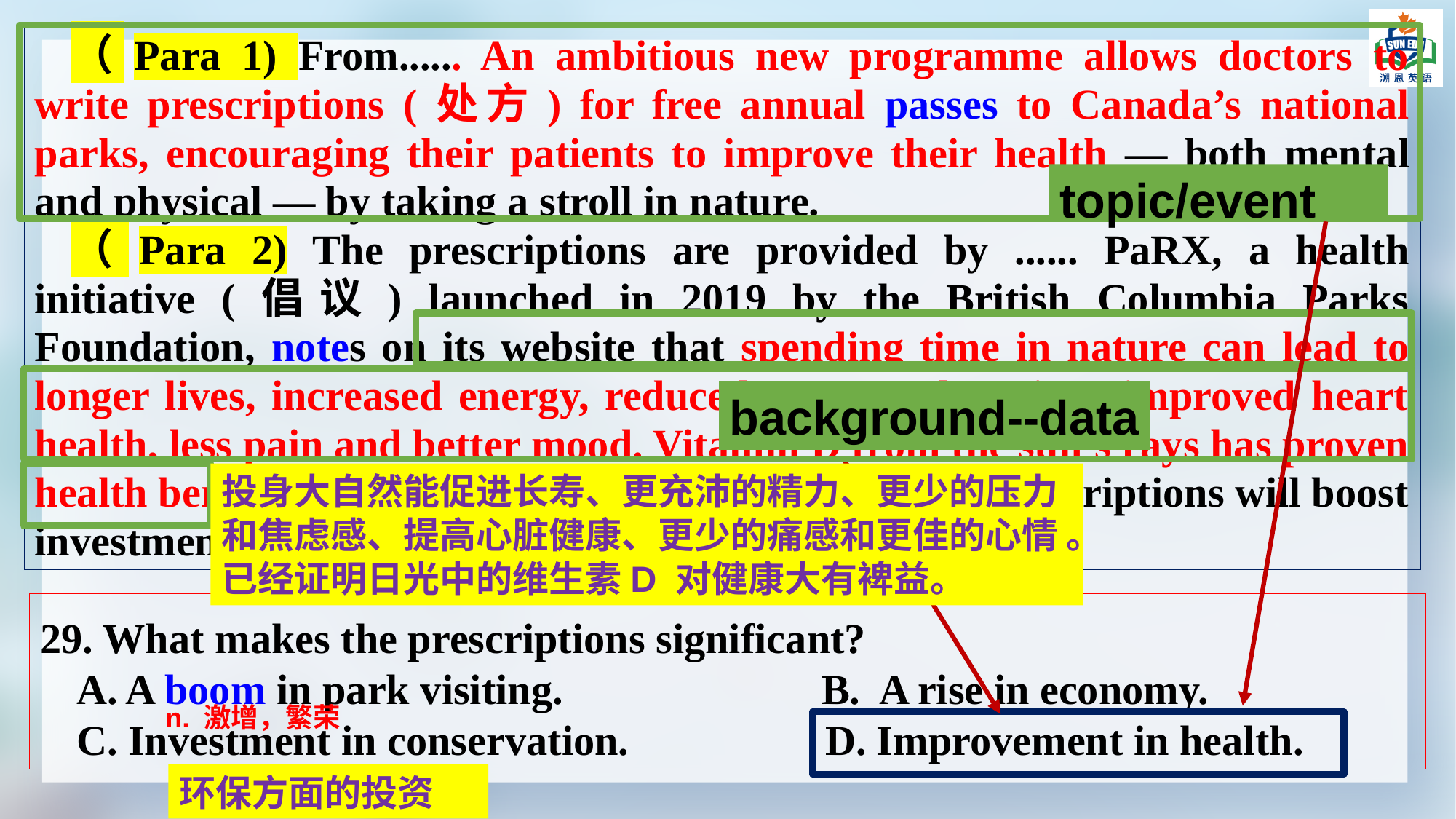

（Para 1) From...... An ambitious new programme allows doctors to write prescriptions (处方) for free annual passes to Canada’s national parks, encouraging their patients to improve their health — both mental and physical — by taking a stroll in nature.
（Para 2) The prescriptions are provided by ...... PaRX, a health initiative (倡议) launched in 2019 by the British Columbia Parks Foundation, notes on its website that spending time in nature can lead to longer lives, increased energy, reduced stress and anxiety, improved heart health, less pain and better mood. Vitamin D from the sun’s rays has proven health benefits. The organization also hopes that the prescriptions will boost investment in conservation in Canada.

topic/event

background--data

投身大自然能促进长寿、更充沛的精力、更少的压力和焦虑感、提高心脏健康、更少的痛感和更佳的心情 。已经证明日光中的维生素D 对健康大有裨益。
29. What makes the prescriptions significant?
A. A boom in park visiting.           	            B.  A rise in economy.
C. Investment in conservation.         	  D. Improvement in health.
n. 激增，繁荣

环保方面的投资